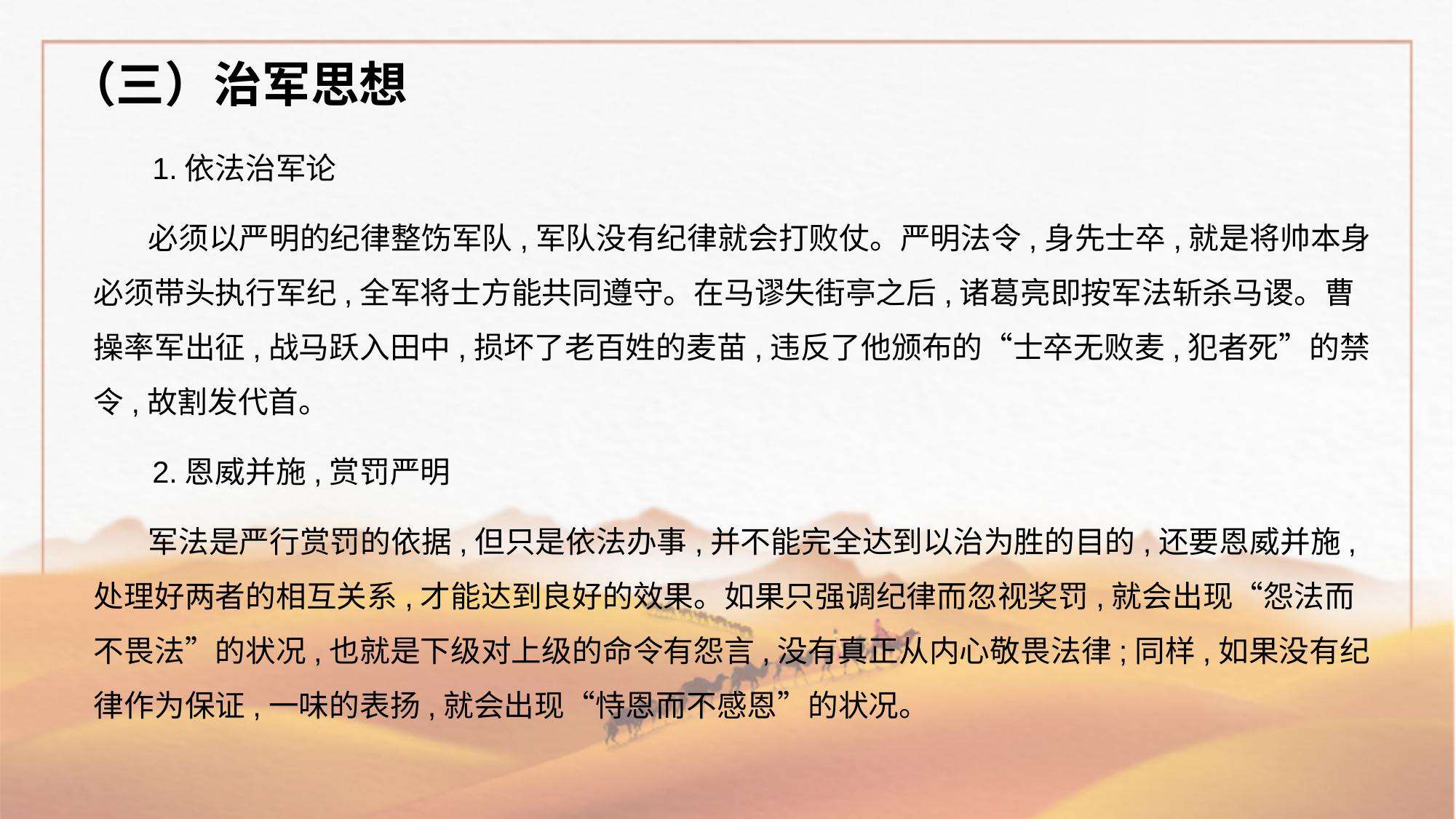

（三）治军思想
       1.依法治军论
       必须以严明的纪律整饬军队,军队没有纪律就会打败仗。严明法令,身先士卒,就是将帅本身必须带头执行军纪,全军将士方能共同遵守。在马谬失街亭之后,诸葛亮即按军法斩杀马谡。曹操率军出征,战马跃入田中,损坏了老百姓的麦苗,违反了他颁布的“士卒无败麦,犯者死”的禁令,故割发代首。
       2.恩威并施,赏罚严明
       军法是严行赏罚的依据,但只是依法办事,并不能完全达到以治为胜的目的,还要恩威并施,处理好两者的相互关系,才能达到良好的效果。如果只强调纪律而忽视奖罚,就会出现“怨法而不畏法”的状况,也就是下级对上级的命令有怨言,没有真正从内心敬畏法律;同样,如果没有纪律作为保证,一味的表扬,就会出现“恃恩而不感恩”的状况。